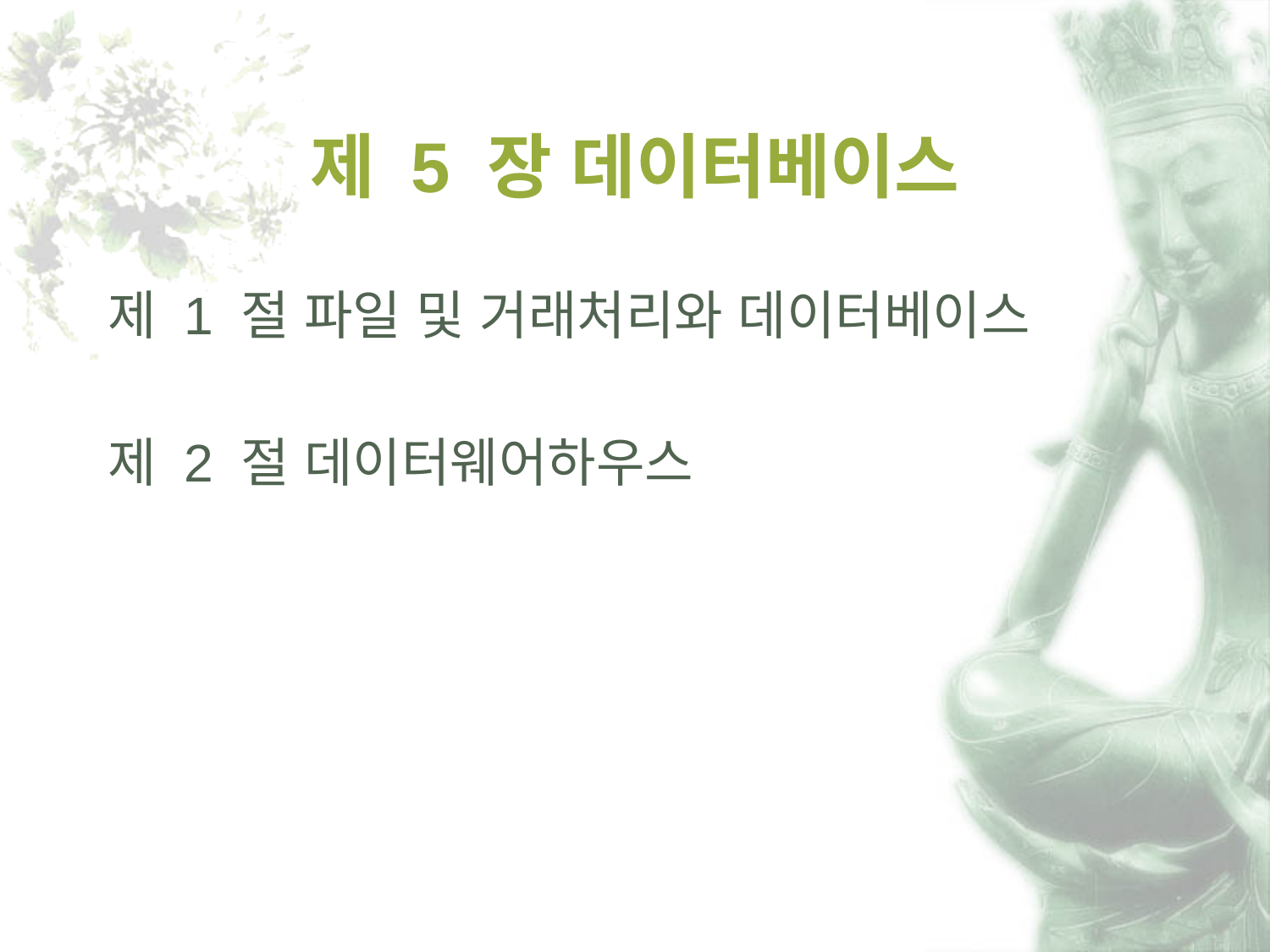

# 제 5 장 데이터베이스
제 1 절 파일 및 거래처리와 데이터베이스

제 2 절 데이터웨어하우스